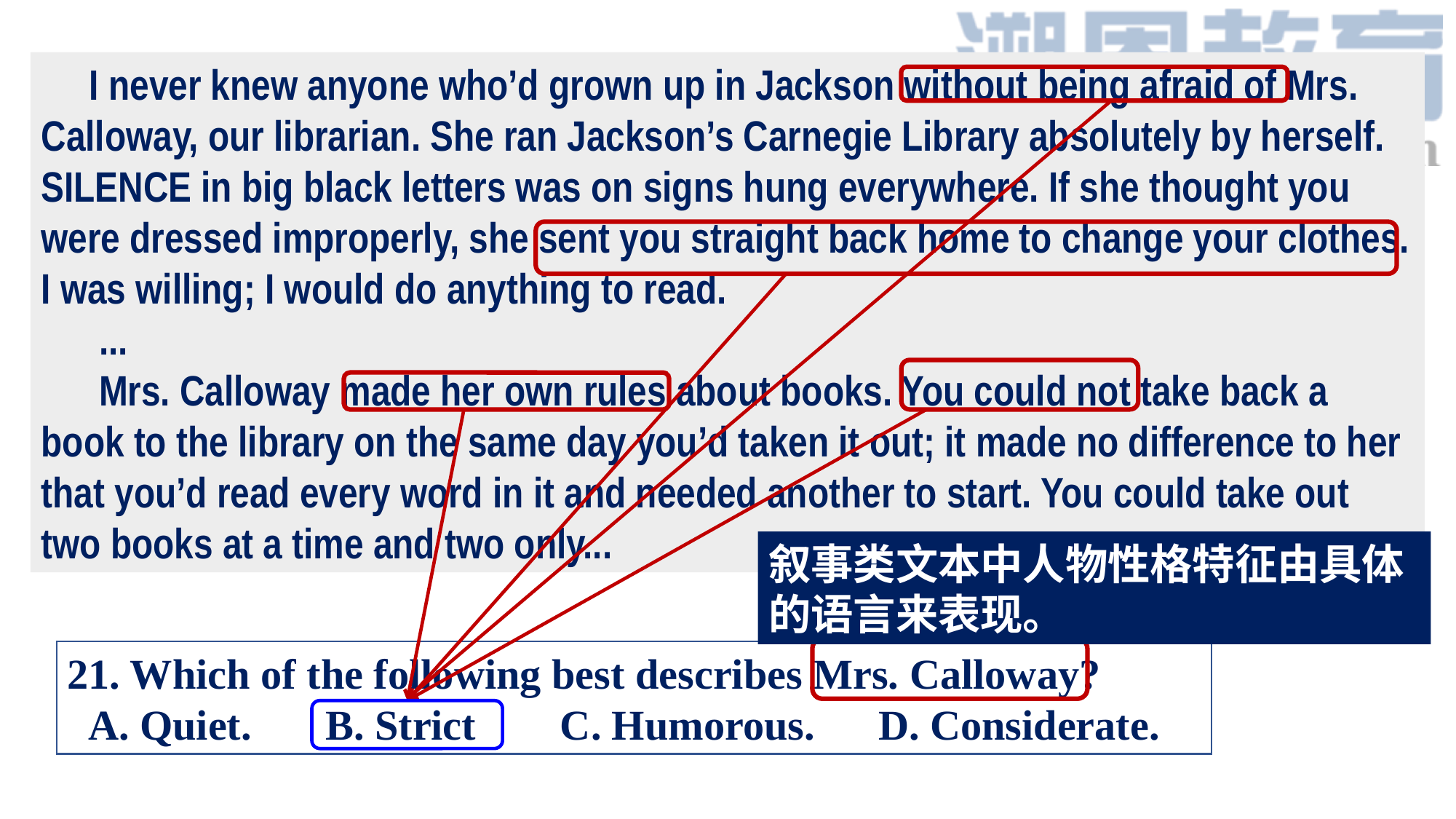

I never knew anyone who’d grown up in Jackson without being afraid of Mrs. Calloway, our librarian. She ran Jackson’s Carnegie Library absolutely by herself. SILENCE in big black letters was on signs hung everywhere. If she thought you were dressed improperly, she sent you straight back home to change your clothes. I was willing; I would do anything to read.
      ...
      Mrs. Calloway made her own rules about books. You could not take back a book to the library on the same day you’d taken it out; it made no difference to her that you’d read every word in it and needed another to start. You could take out two books at a time and two only...

叙事类文本中人物性格特征由具体的语言来表现。

21. Which of the following best describes Mrs. Calloway?
  A. Quiet.       B. Strict        C. Humorous.      D. Considerate.